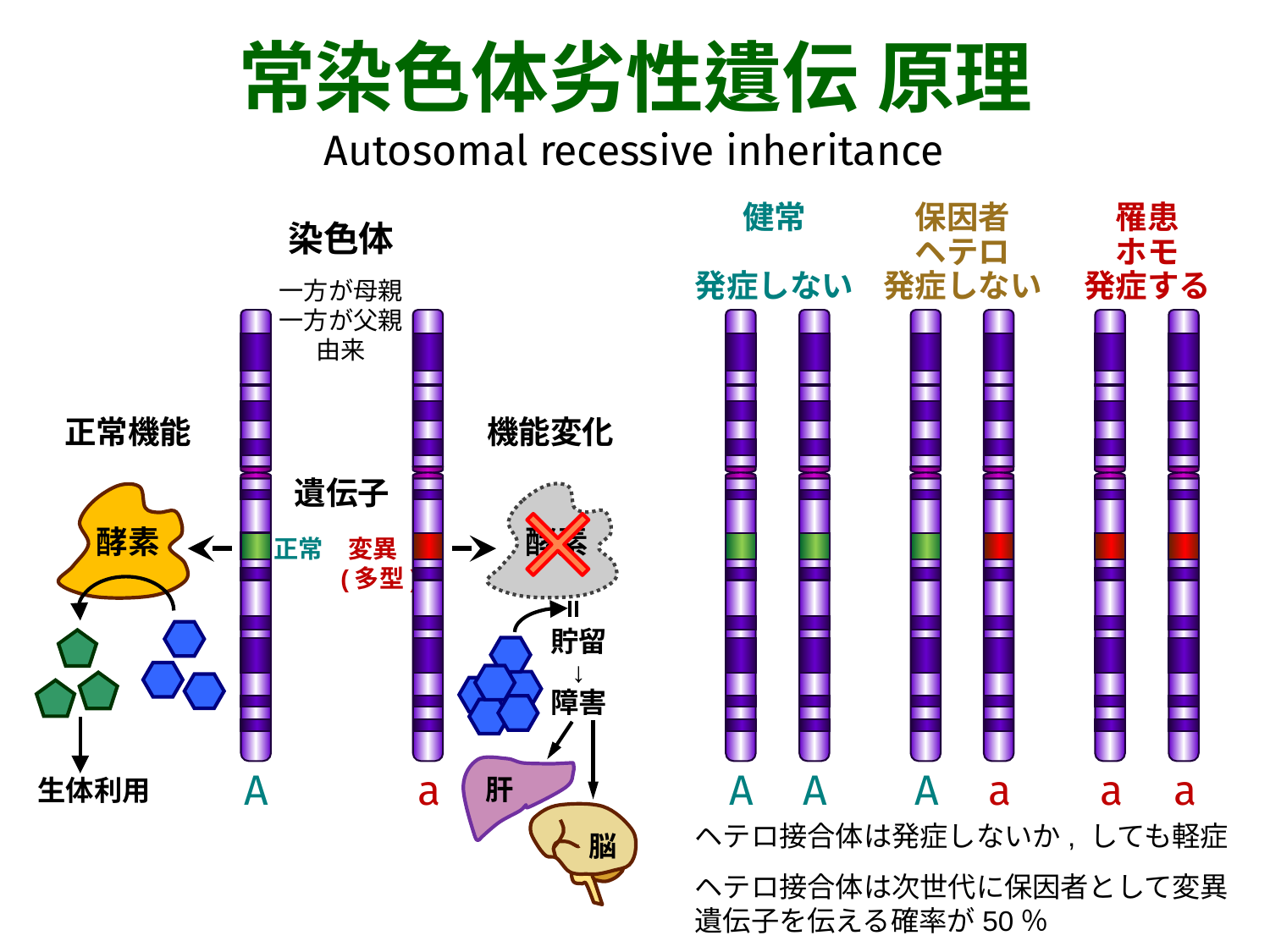

常染色体劣性遺伝 原理

Autosomal recessive inheritance
健常

発症しない
保因者
ヘテロ
発症しない
罹患
ホモ
発症する

A
A
A
a
a
a
染色体

一方が母親
一方が父親
由来

正常機能
機能変化

遺伝子

酵素

酵素

正常　変異
　　  (多型)

貯留
↓
障害

A
a

肝
生体利用

脳

ヘテロ接合体は発症しないか, しても軽症

ヘテロ接合体は次世代に保因者として変異遺伝子を伝える確率が50％